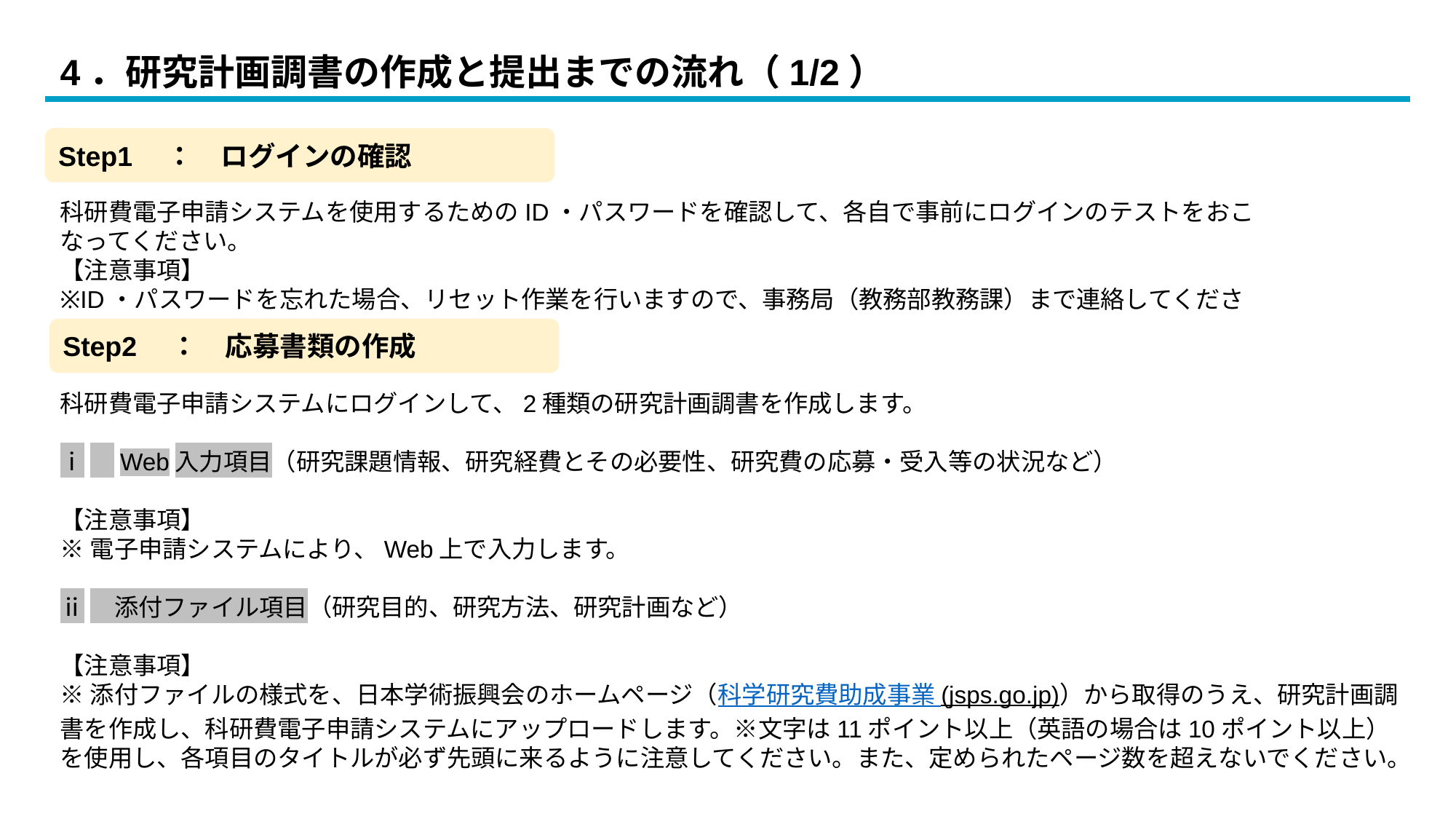

4．研究計画調書の作成と提出までの流れ（1/2）
Step1　：　ログインの確認
科研費電子申請システムを使用するためのID・パスワードを確認して、各自で事前にログインのテストをおこなってください。
【注意事項】
※ID・パスワードを忘れた場合、リセット作業を行いますので、事務局（教務部教務課）まで連絡してください。
Step2　：　応募書類の作成
科研費電子申請システムにログインして、2種類の研究計画調書を作成します。

ⅰ　Web入力項目（研究課題情報、研究経費とその必要性、研究費の応募・受入等の状況など）

【注意事項】
※電子申請システムにより、Web上で入力します。

ⅱ　添付ファイル項目（研究目的、研究方法、研究計画など）

【注意事項】
※添付ファイルの様式を、日本学術振興会のホームページ（科学研究費助成事業 (jsps.go.jp)）から取得のうえ、研究計画調書を作成し、科研費電子申請システムにアップロードします。※文字は11ポイント以上（英語の場合は10ポイント以上）を使用し、各項目のタイトルが必ず先頭に来るように注意してください。また、定められたページ数を超えないでください。